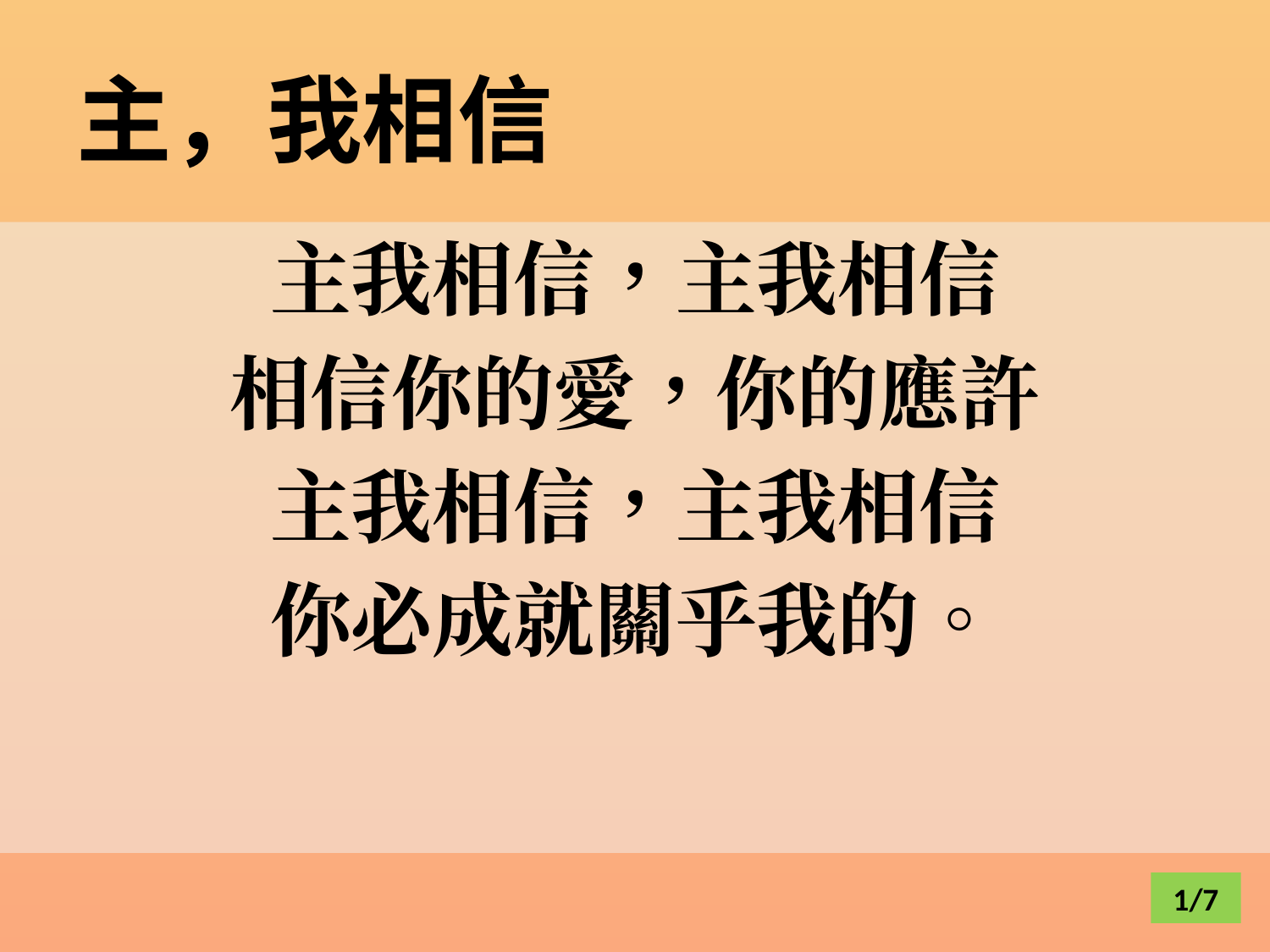

# 主，我相信
主我相信，主我相信
相信你的愛，你的應許
主我相信，主我相信
你必成就關乎我的。
1/7